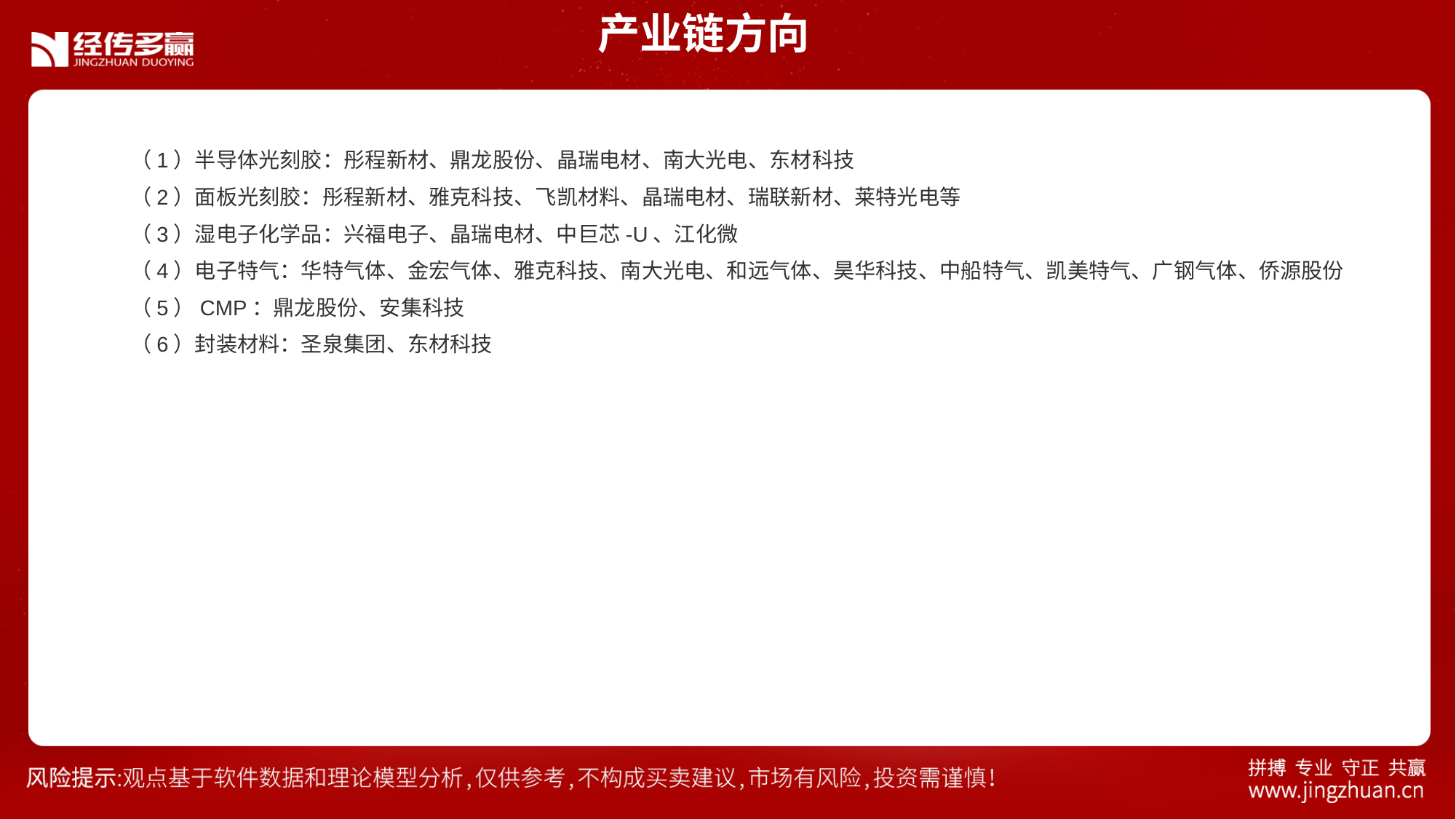

产业链方向
（1）半导体光刻胶：彤程新材、鼎龙股份、晶瑞电材、南大光电、东材科技
（2）面板光刻胶：彤程新材、雅克科技、飞凯材料、晶瑞电材、瑞联新材、莱特光电等
（3）湿电子化学品：兴福电子、晶瑞电材、中巨芯-U、江化微
（4）电子特气：华特气体、金宏气体、雅克科技、南大光电、和远气体、昊华科技、中船特气、凯美特气、广钢气体、侨源股份
（5）CMP：鼎龙股份、安集科技
（6）封装材料：圣泉集团、东材科技